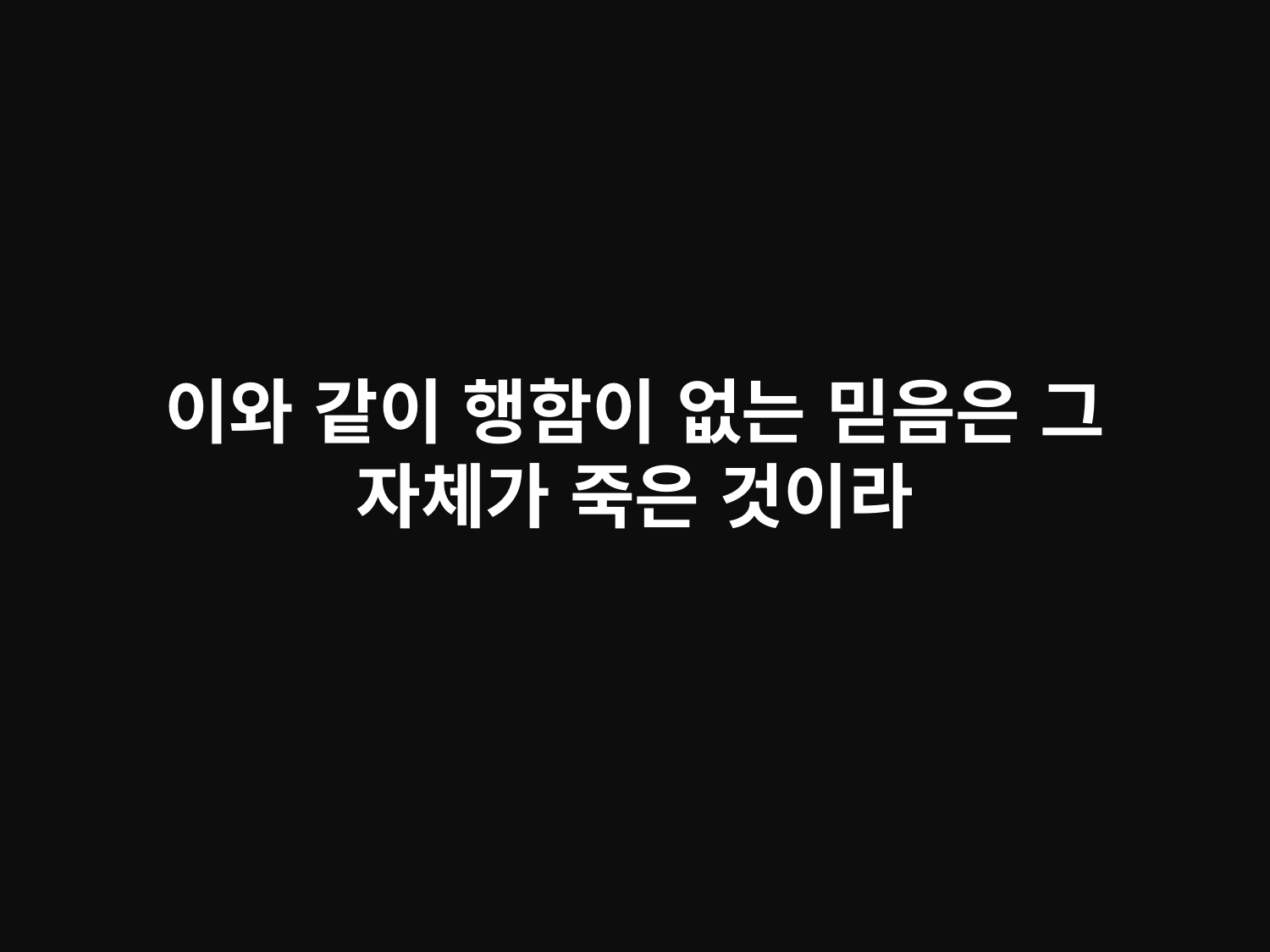

# 이와 같이 행함이 없는 믿음은 그 자체가 죽은 것이라